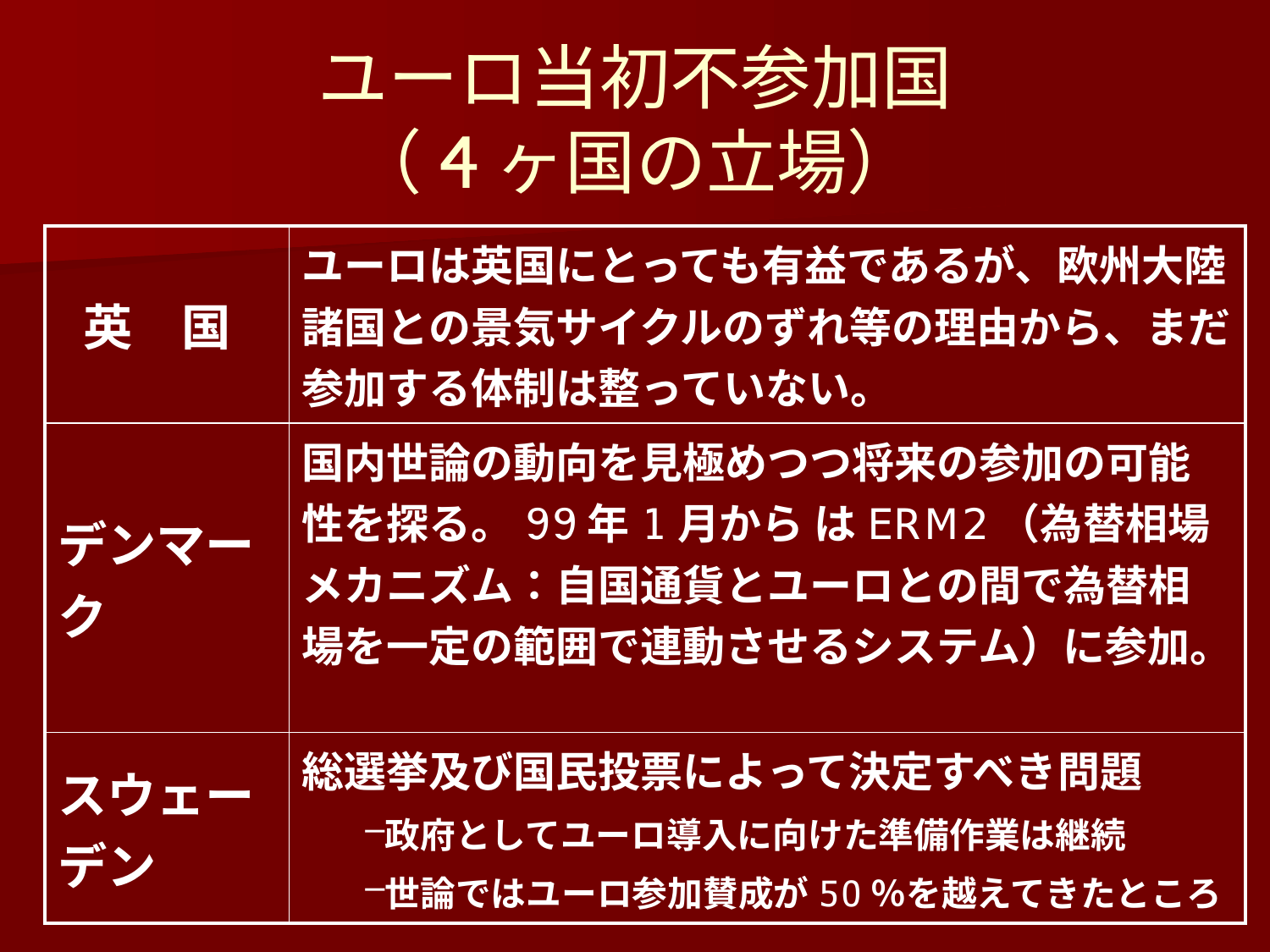

# ユーロ当初不参加国 （4ヶ国の立場）
| 英　国 | ユーロは英国にとっても有益であるが、欧州大陸諸国との景気サイクルのずれ等の理由から、まだ参加する体制は整っていない。 |
| --- | --- |
| デンマーク | 国内世論の動向を見極めつつ将来の参加の可能性を探る。99年1月から はERM2（為替相場メカニズム：自国通貨とユーロとの間で為替相場を一定の範囲で連動させるシステム）に参加。 |
| スウェーデン | 総選挙及び国民投票によって決定すべき問題 政府としてユーロ導入に向けた準備作業は継続 世論ではユーロ参加賛成が50％を越えてきたところ |